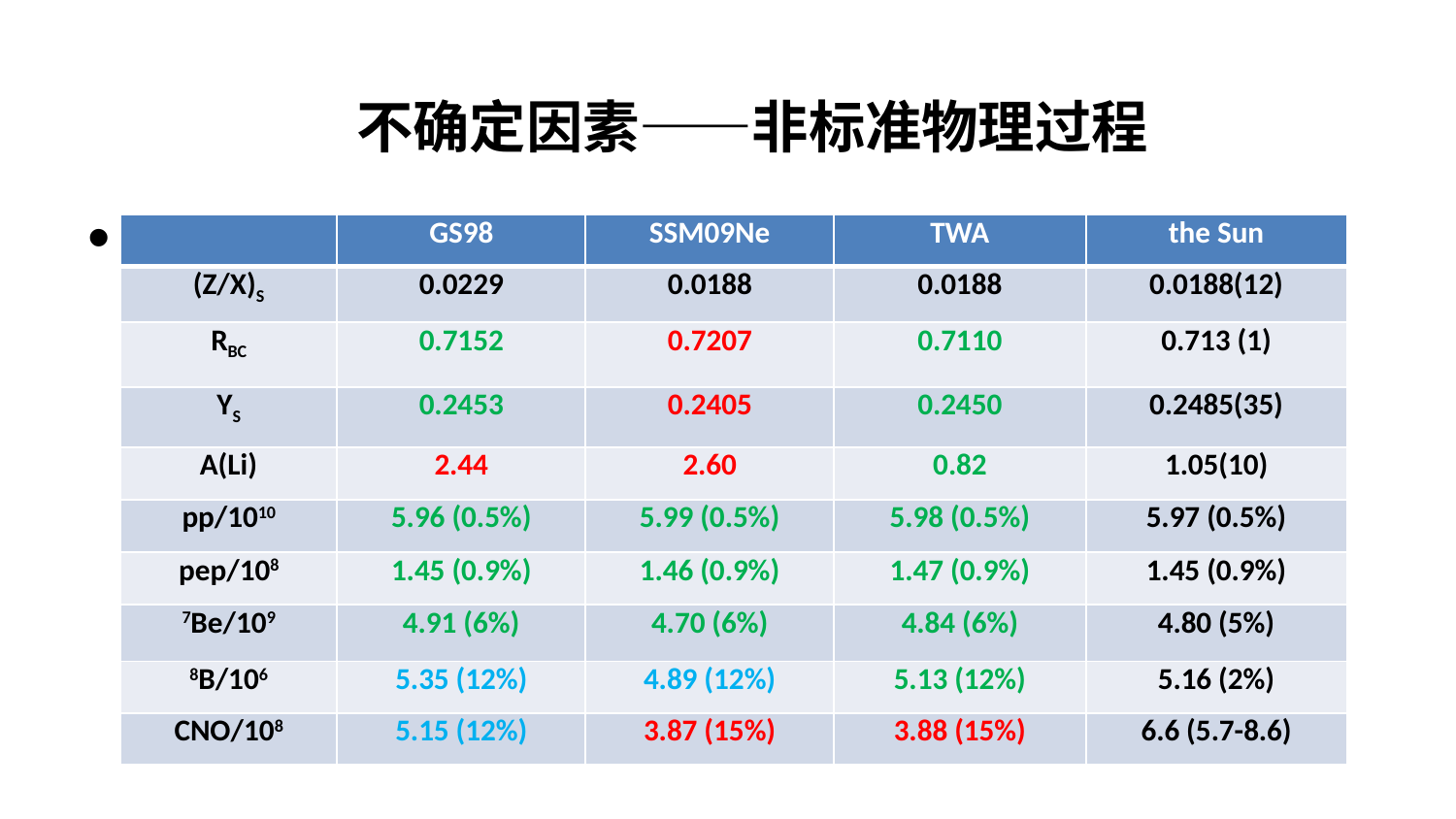

不确定因素——非标准物理过程

|  | GS98 | SSM09Ne | TWA | the Sun |
| --- | --- | --- | --- | --- |
| (Z/X)S | 0.0229 | 0.0188 | 0.0188 | 0.0188(12) |
| RBC | 0.7152 | 0.7207 | 0.7110 | 0.713 (1) |
| YS | 0.2453 | 0.2405 | 0.2450 | 0.2485(35) |
| A(Li) | 2.44 | 2.60 | 0.82 | 1.05(10) |
| pp/1010 | 5.96 (0.5%) | 5.99 (0.5%) | 5.98 (0.5%) | 5.97 (0.5%) |
| pep/108 | 1.45 (0.9%) | 1.46 (0.9%) | 1.47 (0.9%) | 1.45 (0.9%) |
| 7Be/109 | 4.91 (6%) | 4.70 (6%) | 4.84 (6%) | 4.80 (5%) |
| 8B/106 | 5.35 (12%) | 4.89 (12%) | 5.13 (12%) | 5.16 (2%) |
| CNO/108 | 5.15 (12%) | 3.87 (15%) | 3.88 (15%) | 6.6 (5.7-8.6) |